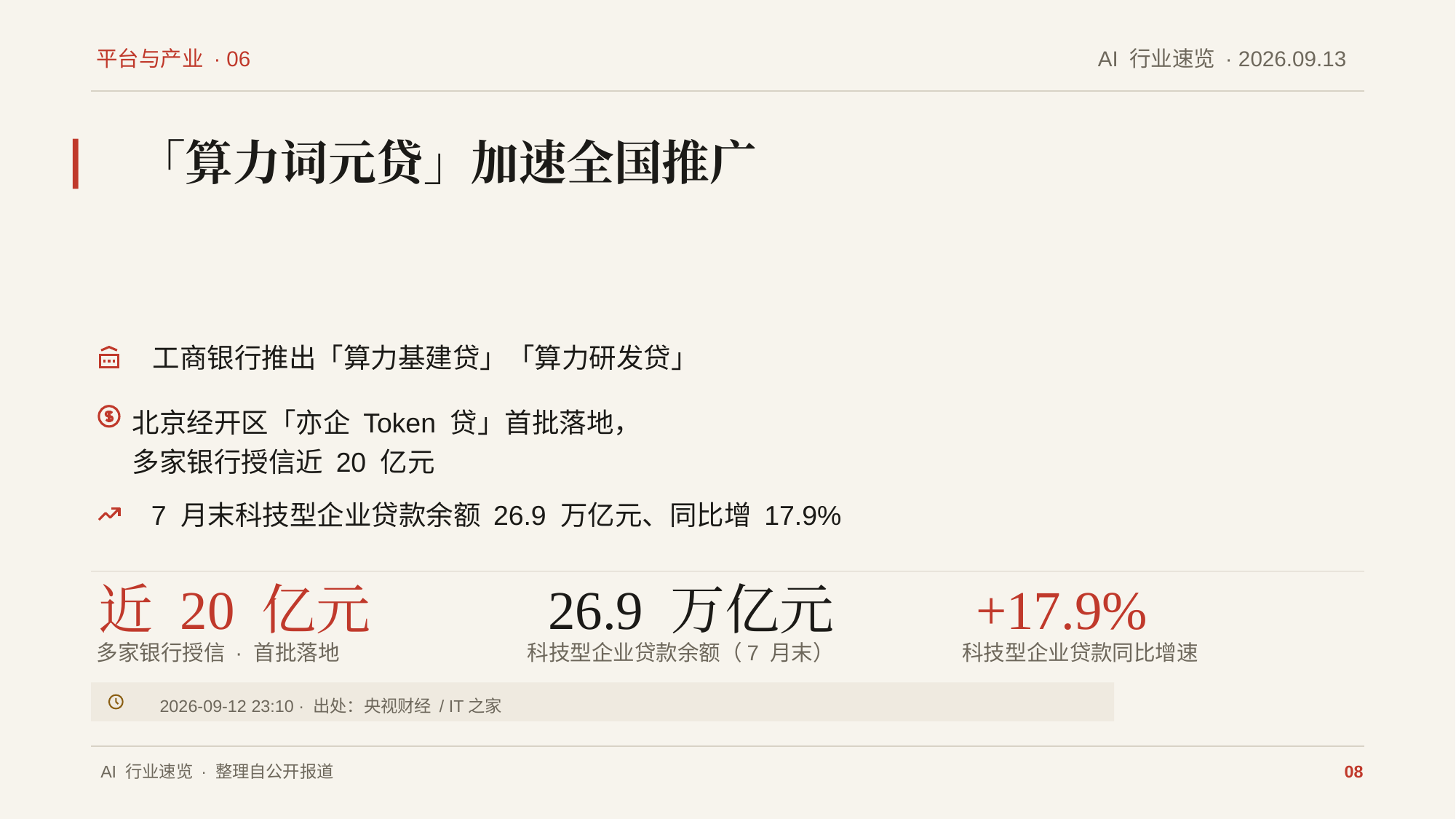

平台与产业 · 06
AI 行业速览 · 2026.09.13

「算力词元贷」加速全国推广

工商银行推出「算力基建贷」「算力研发贷」

北京经开区「亦企 Token 贷」首批落地，
多家银行授信近 20 亿元

7 月末科技型企业贷款余额 26.9 万亿元、同比增 17.9%

近 20 亿元
26.9 万亿元
+17.9%
多家银行授信 · 首批落地
科技型企业贷款余额（7 月末）
科技型企业贷款同比增速

2026-09-12 23:10 · 出处：央视财经 / IT之家

AI 行业速览 · 整理自公开报道
08